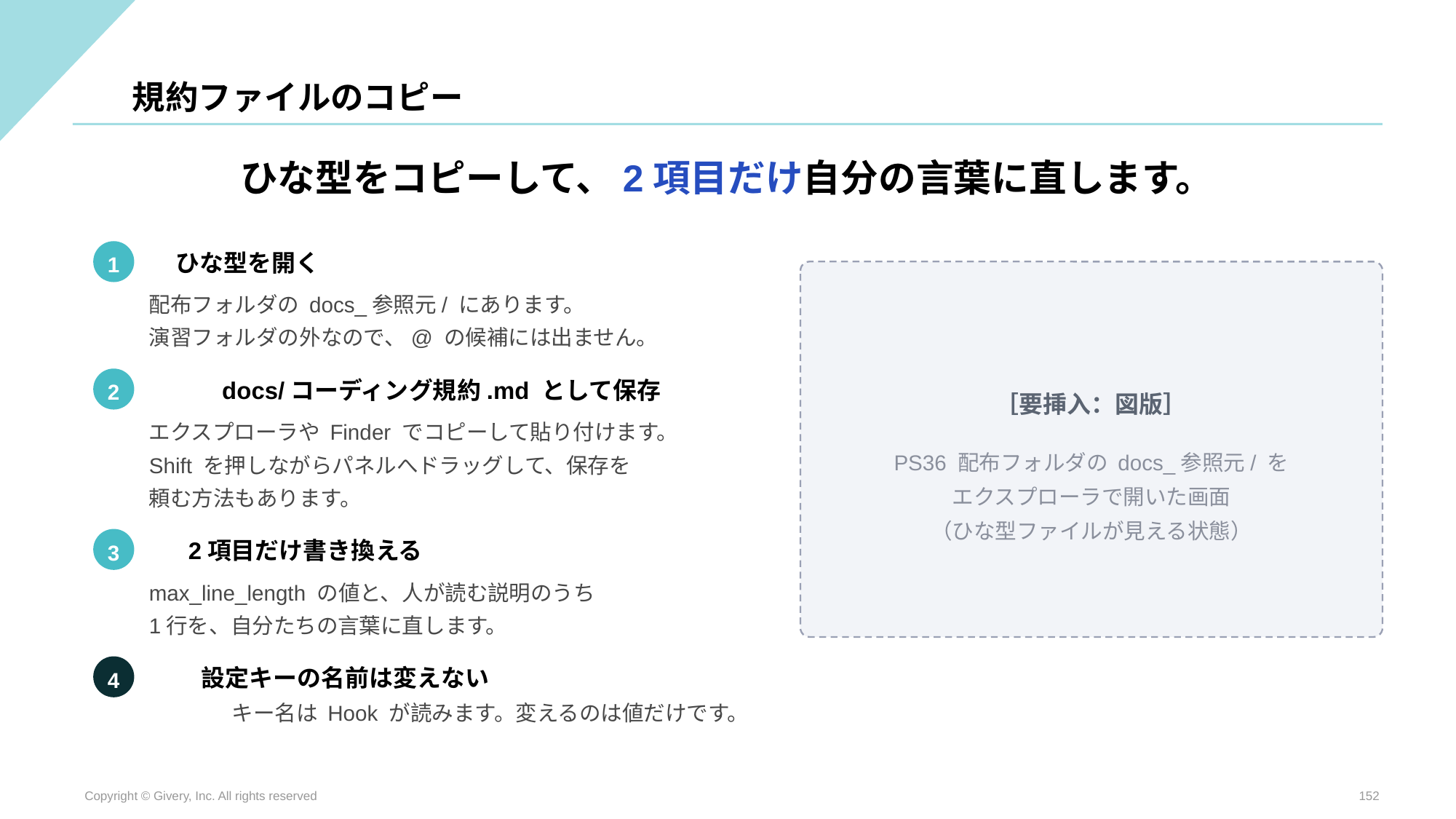

規約ファイルのコピー

ひな型をコピーして、2項目だけ自分の言葉に直します。

ひな型を開く
1

配布フォルダの docs_参照元/ にあります。
演習フォルダの外なので、@ の候補には出ません。

docs/コーディング規約.md として保存
2
［要挿入：図版］
エクスプローラや Finder でコピーして貼り付けます。
Shift を押しながらパネルへドラッグして、保存を
頼む方法もあります。
PS36 配布フォルダの docs_参照元/ を
エクスプローラで開いた画面
（ひな型ファイルが見える状態）

2項目だけ書き換える
3
max_line_length の値と、人が読む説明のうち
1行を、自分たちの言葉に直します。

設定キーの名前は変えない
4
キー名は Hook が読みます。変えるのは値だけです。
Copyright © Givery, Inc. All rights reserved
152